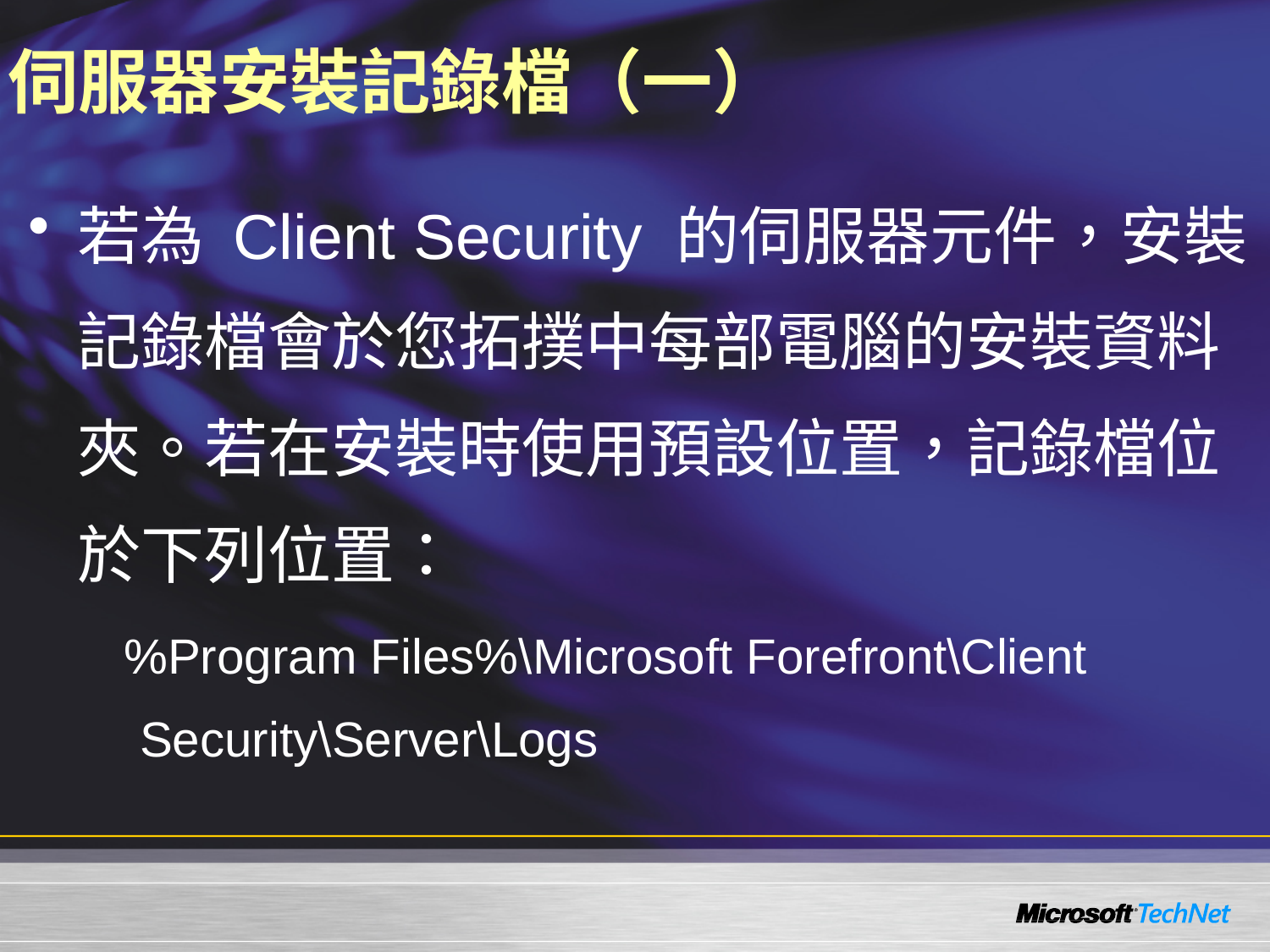

# 伺服器安裝記錄檔（一）
若為 Client Security 的伺服器元件，安裝記錄檔會於您拓撲中每部電腦的安裝資料夾。若在安裝時使用預設位置，記錄檔位於下列位置：
%Program Files%\Microsoft Forefront\Client Security\Server\Logs